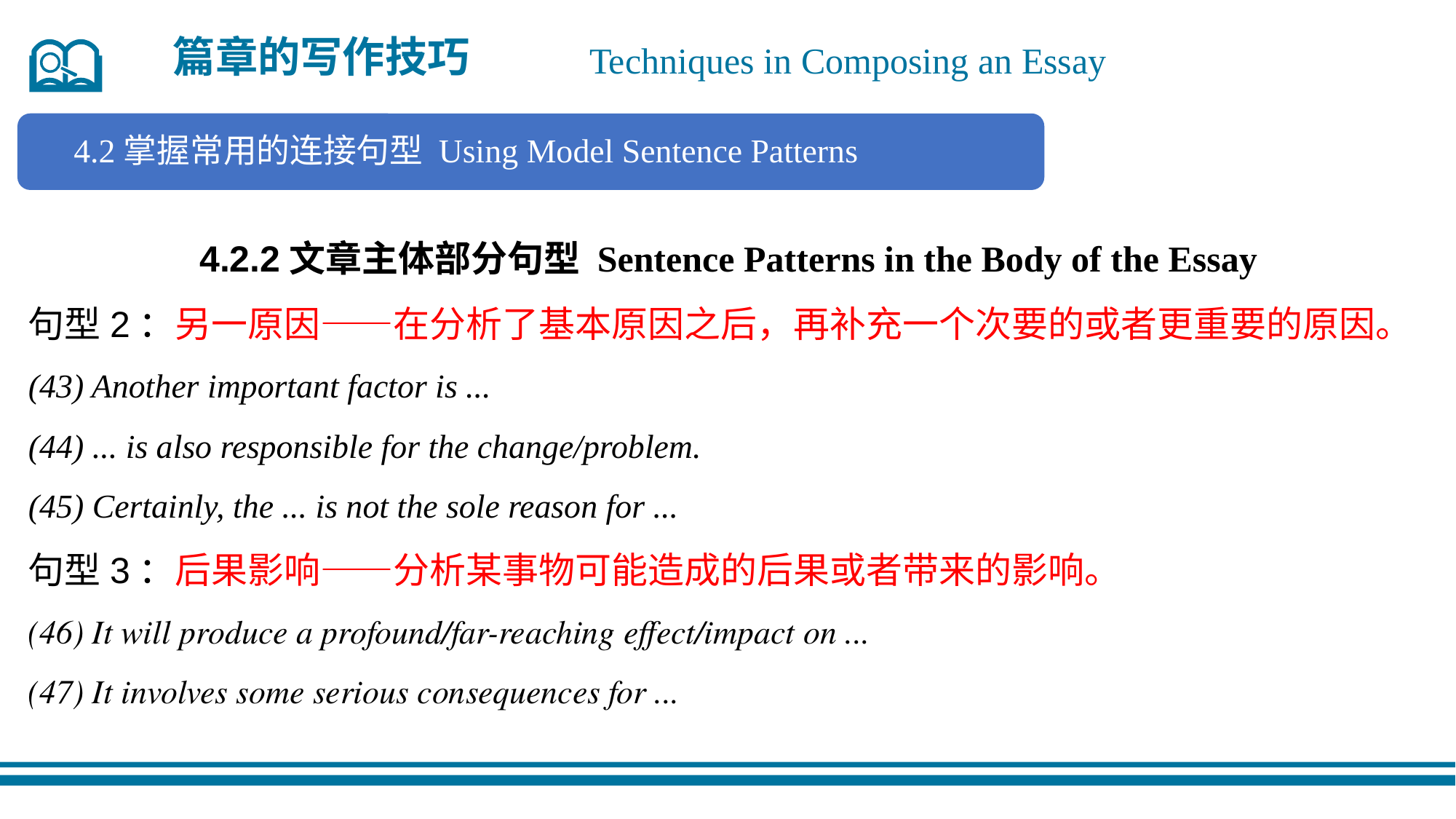

篇章的写作技巧
Techniques in Composing an Essay
4.2掌握常用的连接句型 Using Model Sentence Patterns

4.2.2文章主体部分句型 Sentence Patterns in the Body of the Essay
句型2：另一原因——在分析了基本原因之后，再补充一个次要的或者更重要的原因。
(43) Another important factor is ...
(44) ... is also responsible for the change/problem.
(45) Certainly, the ... is not the sole reason for ...
句型3：后果影响——分析某事物可能造成的后果或者带来的影响。
(46) It will produce a profound/far-reaching effect/impact on ...
(47) It involves some serious consequences for ...